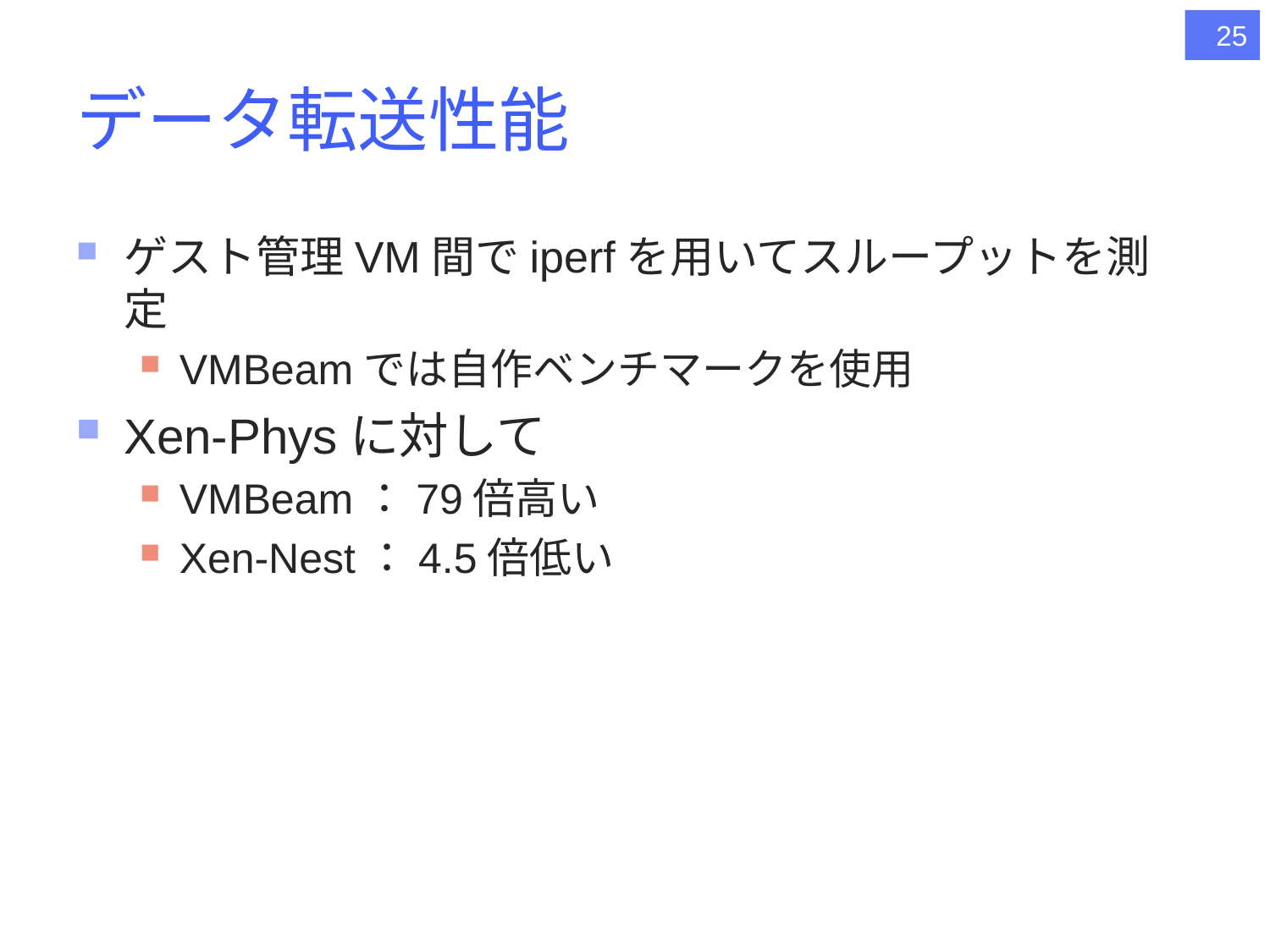

25
# データ転送性能
ゲスト管理VM間でiperfを用いてスループットを測定
VMBeamでは自作ベンチマークを使用
Xen-Physに対して
VMBeam：79倍高い
Xen-Nest：4.5倍低い